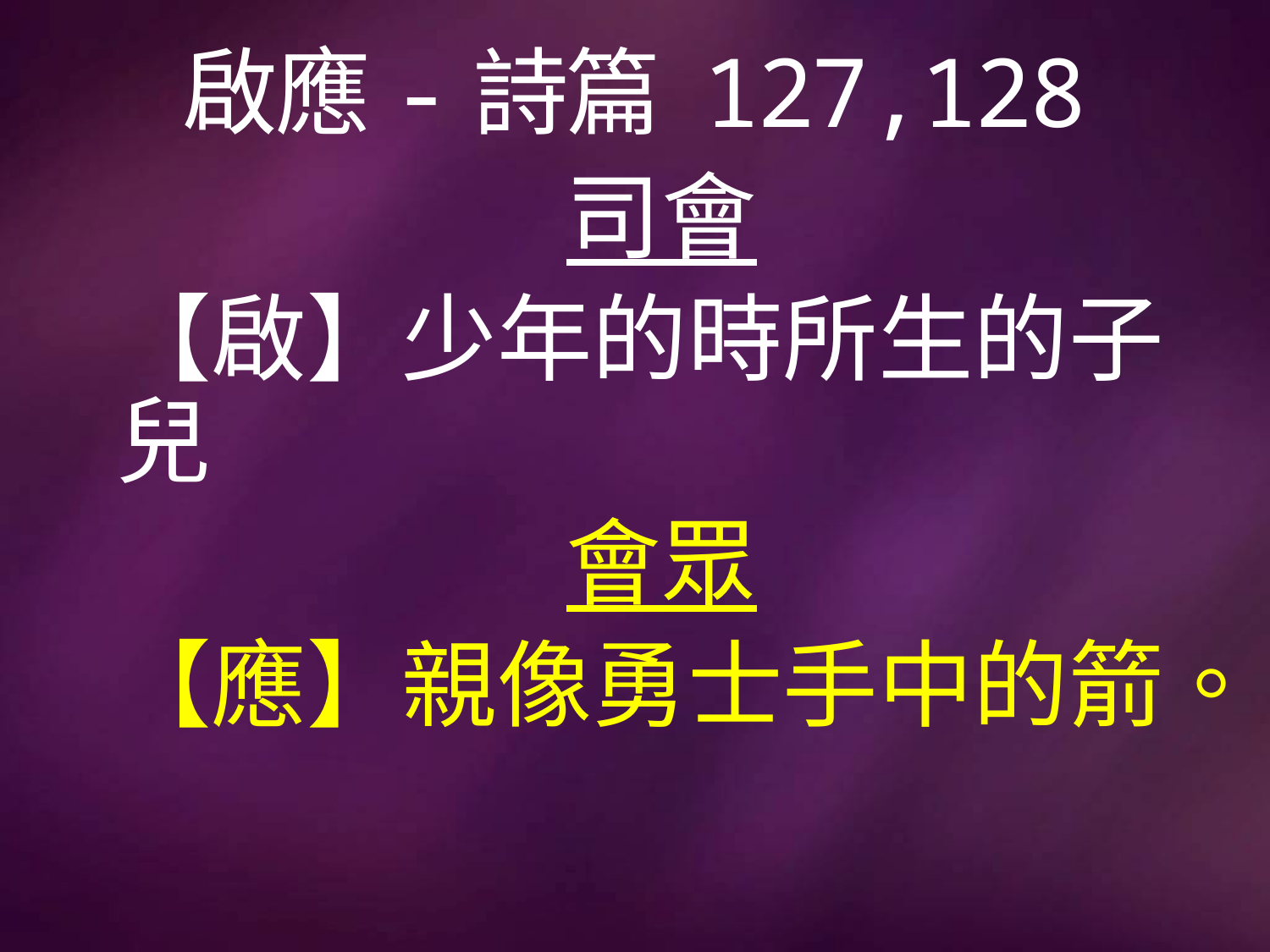

# 啟應-詩篇 127,128
司會
【啟】少年的時所生的子兒
會眾
【應】親像勇士手中的箭。